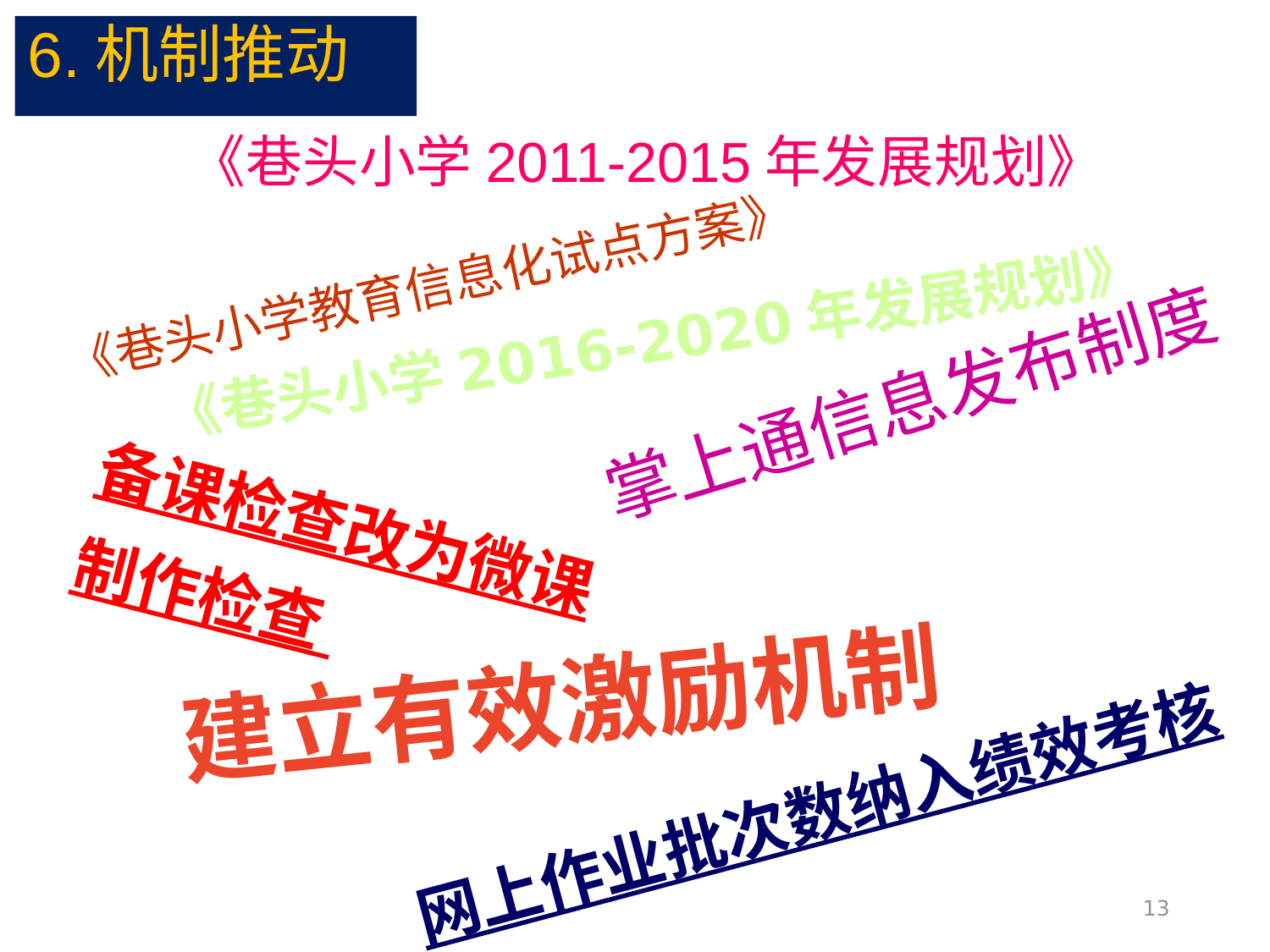

6.机制推动
《巷头小学2011-2015年发展规划》

《巷头小学教育信息化试点方案》
《巷头小学2016-2020年发展规划》
掌上通信息发布制度
备课检查改为微课
制作检查
建立有效激励机制
网上作业批次数纳入绩效考核
13